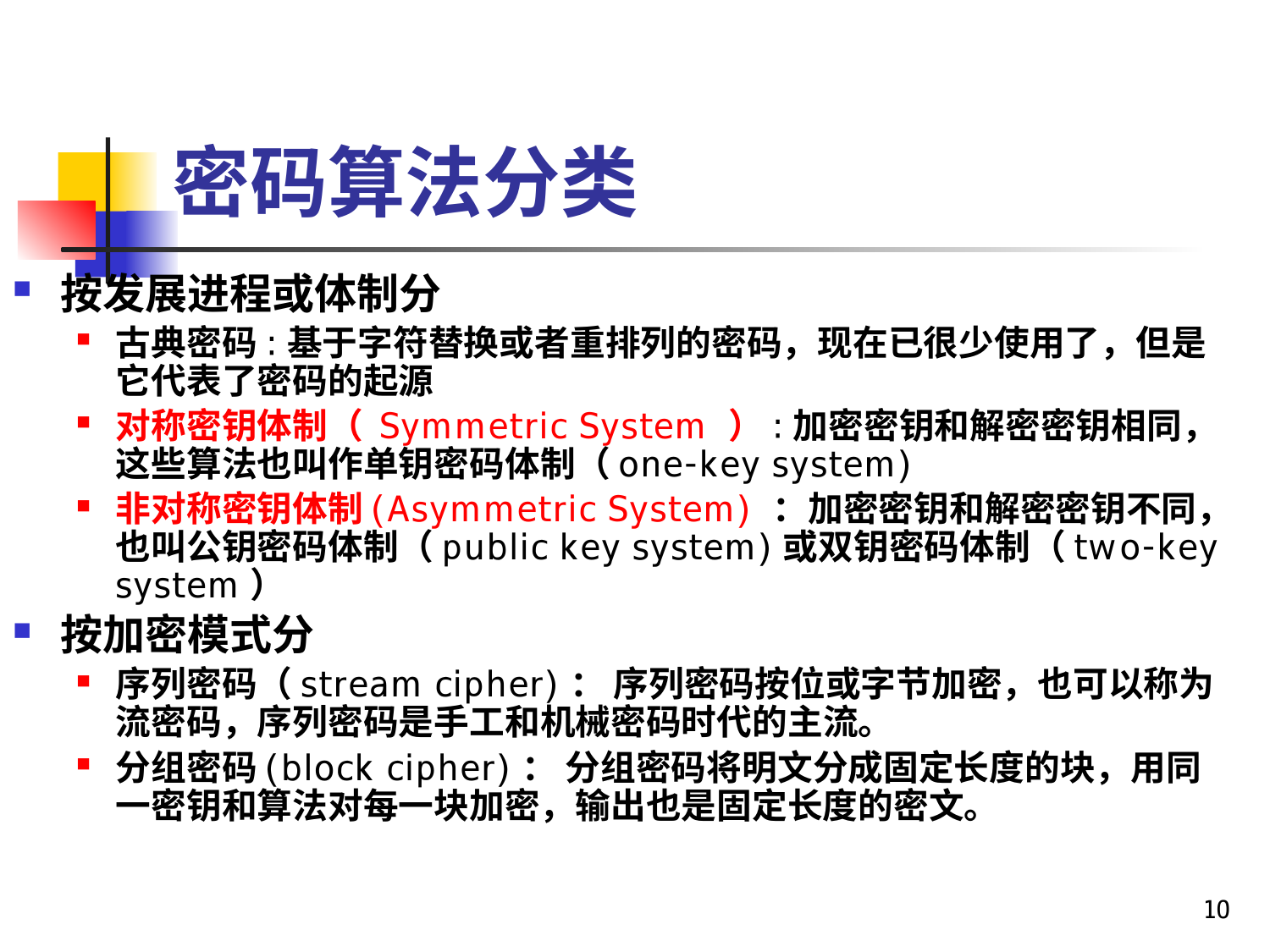

# 密码算法分类
按发展进程或体制分
古典密码:基于字符替换或者重排列的密码，现在已很少使用了，但是它代表了密码的起源
对称密钥体制（ Symmetric System ）:加密密钥和解密密钥相同，这些算法也叫作单钥密码体制（one-key system)
非对称密钥体制(Asymmetric System) ：加密密钥和解密密钥不同，也叫公钥密码体制（public key system)或双钥密码体制（two-key system）
按加密模式分
序列密码（stream cipher)： 序列密码按位或字节加密，也可以称为流密码，序列密码是手工和机械密码时代的主流。
分组密码(block cipher)： 分组密码将明文分成固定长度的块，用同一密钥和算法对每一块加密，输出也是固定长度的密文。
10